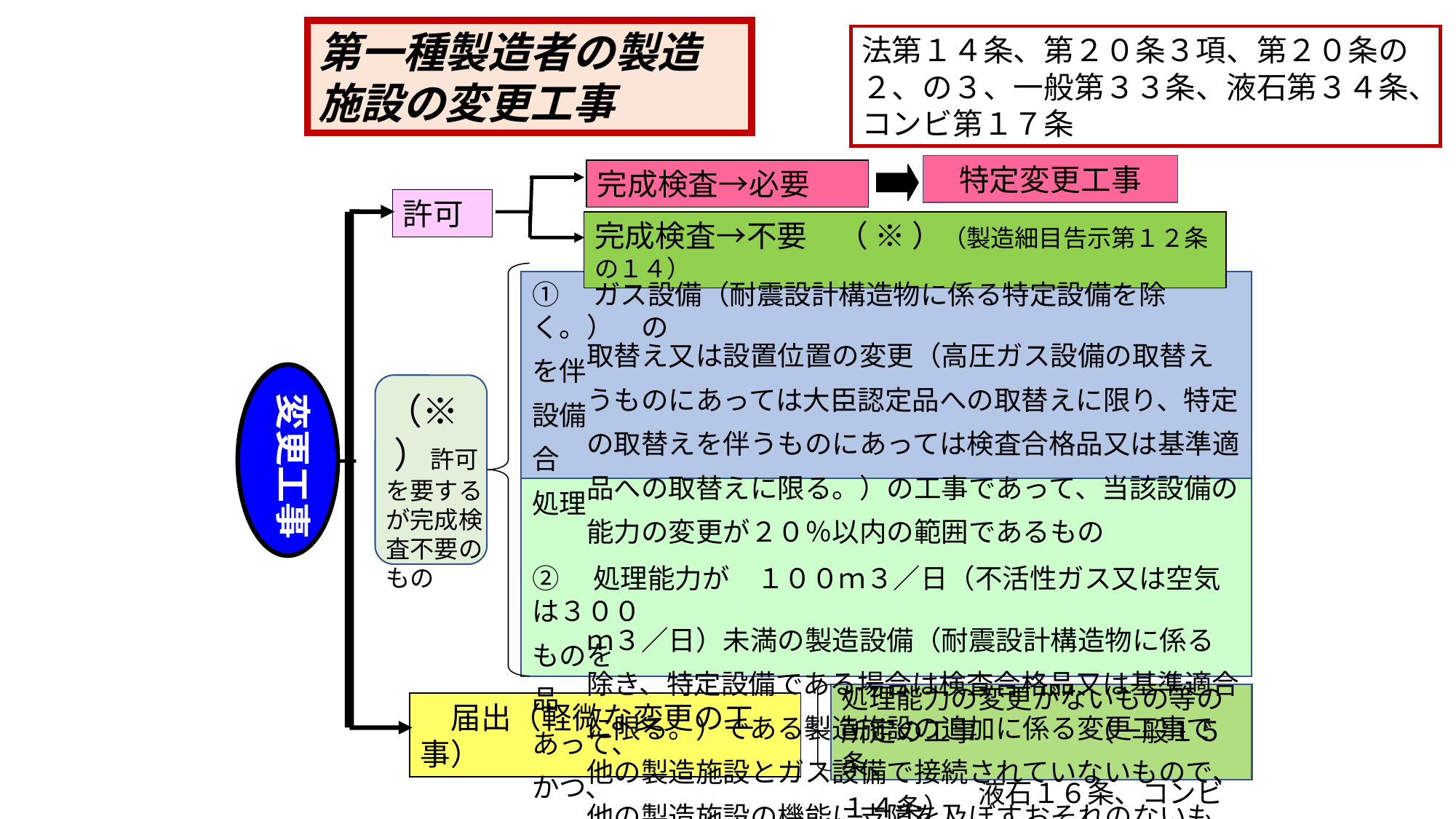

第一種製造者の製造施設の変更工事
法第１４条、第２０条３項、第２０条の２、の３、一般第３３条、液石第３４条、コンビ第１７条
特定変更工事
完成検査→必要

許可

変更工事

　届出（軽微な変更の工事）

完成検査→不要　（ ※ ）（製造細目告示第１２条の１４）

①　ガス設備（耐震設計構造物に係る特定設備を除く。）　の
　　取替え又は設置位置の変更（高圧ガス設備の取替えを伴
　　うものにあっては大臣認定品への取替えに限り、特定設備
　　の取替えを伴うものにあっては検査合格品又は基準適合
　　品への取替えに限る。）の工事であって、当該設備の処理
　　能力の変更が２０％以内の範囲であるもの
②　処理能力が　１００ｍ３／日（不活性ガス又は空気は３００
　　ｍ３／日）未満の製造設備（耐震設計構造物に係るものを
　　除き、特定設備である場合は検査合格品又は基準適合品
　　に限る。）である製造施設の追加に係る変更工事であって、
　　他の製造施設とガス設備で接続されていないもので、かつ、
　　他の製造施設の機能に支障を及ぼすおそれのないもの

（※ ）許可を要するが完成検査不要のもの

処理能力の変更がないもの等の所定の工事　　　　（一般１５条、
　　　　　液石１６条、コンビ１４条）